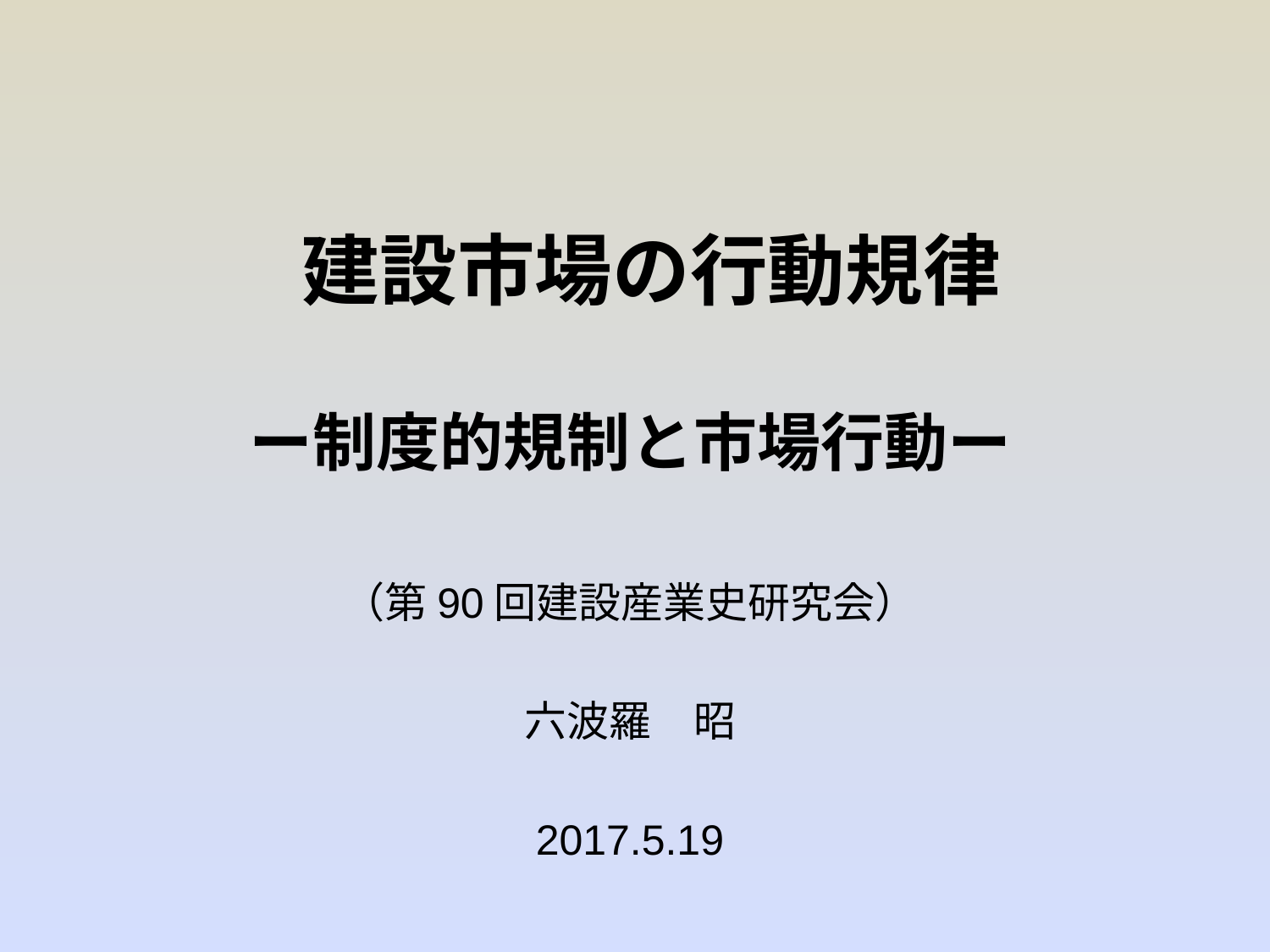

# 建設市場の行動規律
ー制度的規制と市場行動ー

（第90回建設産業史研究会）

六波羅　昭

2017.5.19